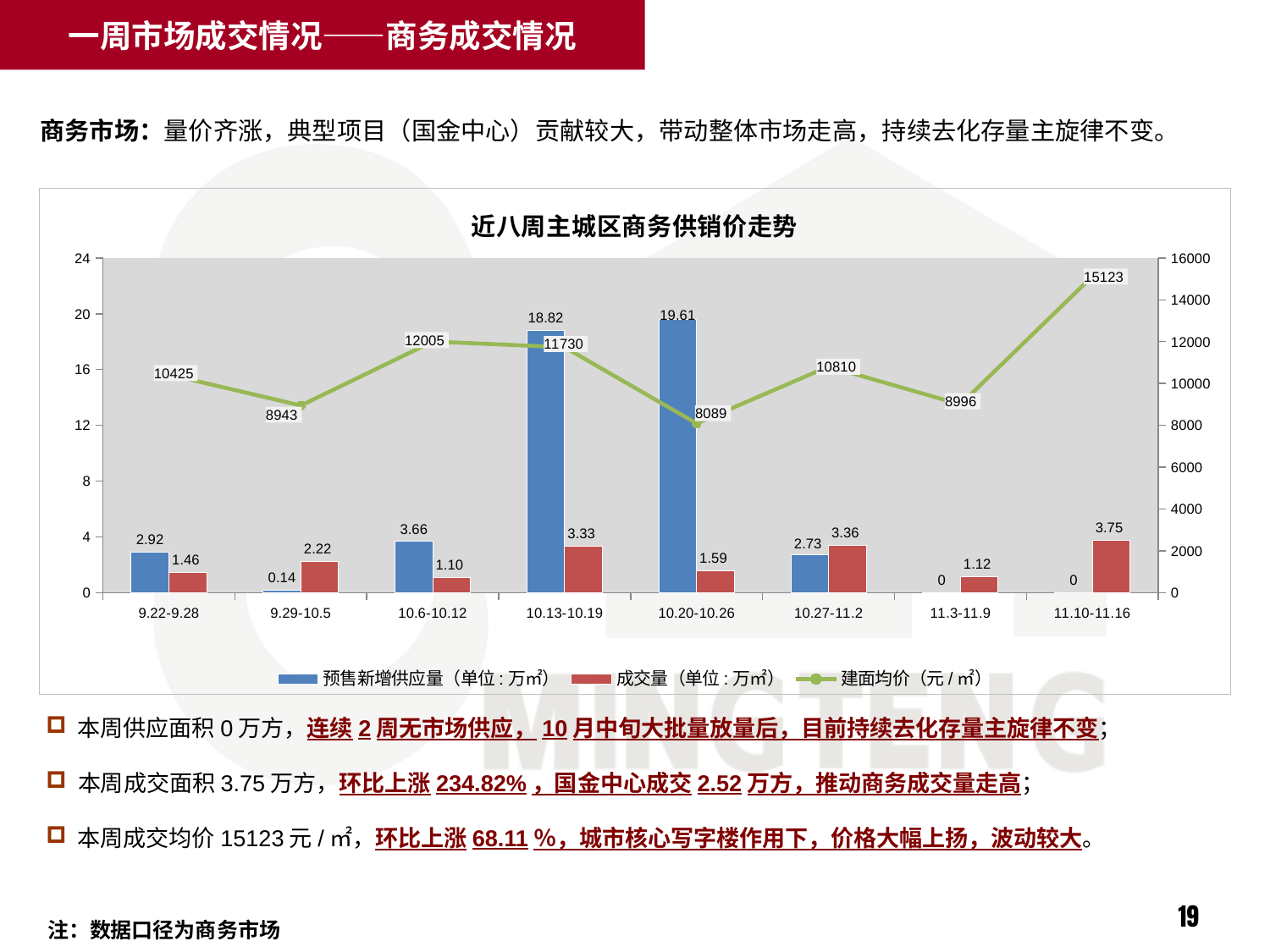

一周市场成交情况——商务成交情况
商务市场：量价齐涨，典型项目（国金中心）贡献较大，带动整体市场走高，持续去化存量主旋律不变。

### Chart

| Category | 预售新增供应量（单位:万㎡） | 成交量（单位:万㎡） | 建面均价（元/㎡） |
|---|---|---|---|
| 9.22-9.28 | 2.92 | 1.46 | 10425.0 |
| 9.29-10.5 | 0.14 | 2.22 | 8943.0 |
| 10.6-10.12 | 3.66 | 1.1 | 12005.0 |
| 10.13-10.19 | 18.82 | 3.3299999999999987 | 11730.0 |
| 10.20-10.26 | 19.610000000000014 | 1.59 | 8089.0 |
| 10.27-11.2 | 2.73 | 3.36 | 10810.0 |
| 11.3-11.9 | 0.0 | 1.12 | 8996.0 |
| 11.10-11.16 | 0.0 | 3.75 | 15123.0 |
 本周供应面积0万方，连续2周无市场供应，10月中旬大批量放量后，目前持续去化存量主旋律不变；

 本周成交面积3.75万方，环比上涨234.82%，国金中心成交2.52万方，推动商务成交量走高；

 本周成交均价15123元/㎡，环比上涨68.11％，城市核心写字楼作用下，价格大幅上扬，波动较大。
19
注：数据口径为商务市场